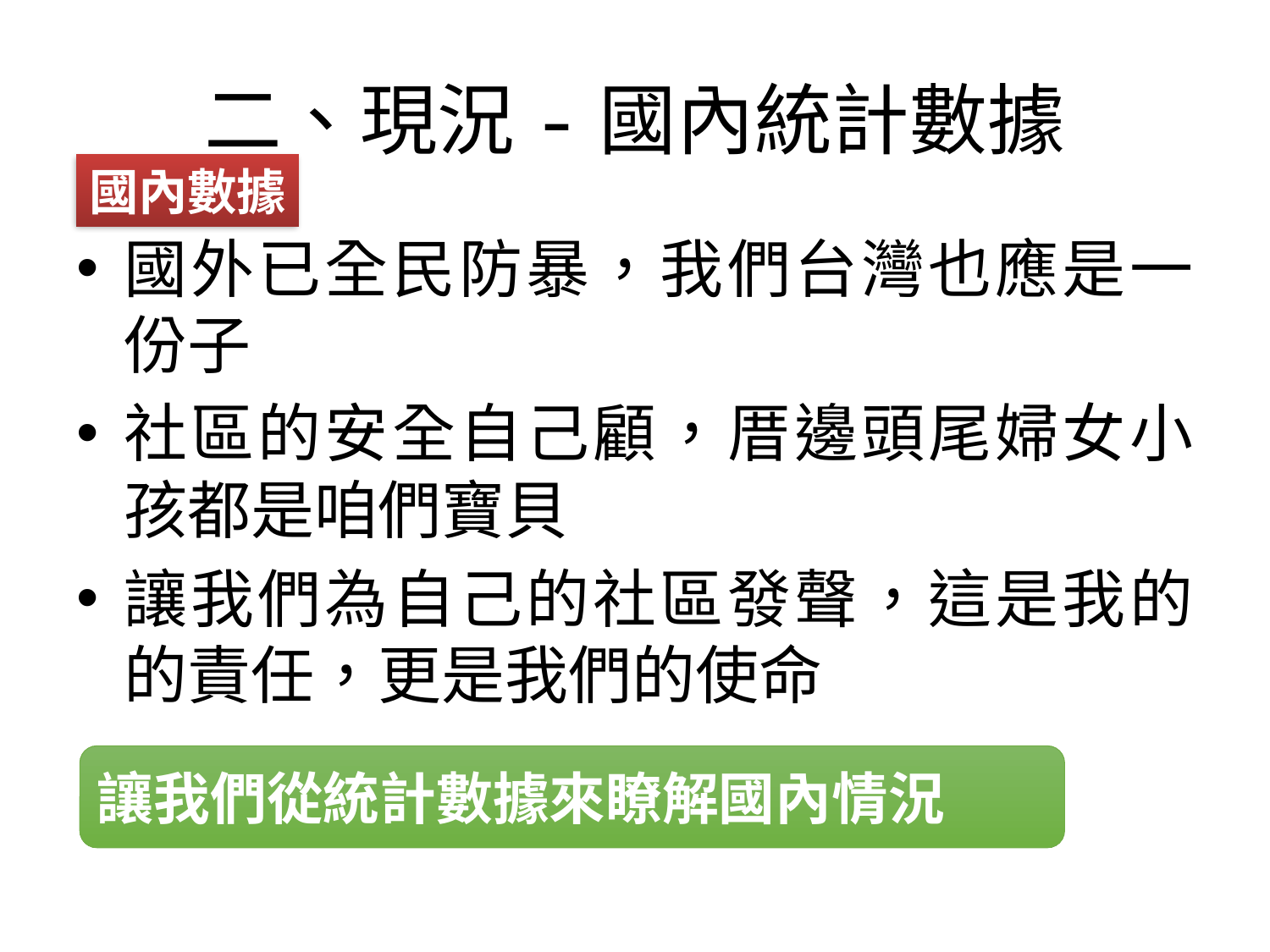

# 二、現況-國內統計數據
國內數據
國外已全民防暴，我們台灣也應是一份子
社區的安全自己顧，厝邊頭尾婦女小孩都是咱們寶貝
讓我們為自己的社區發聲，這是我的的責任，更是我們的使命

讓我們從統計數據來瞭解國內情況